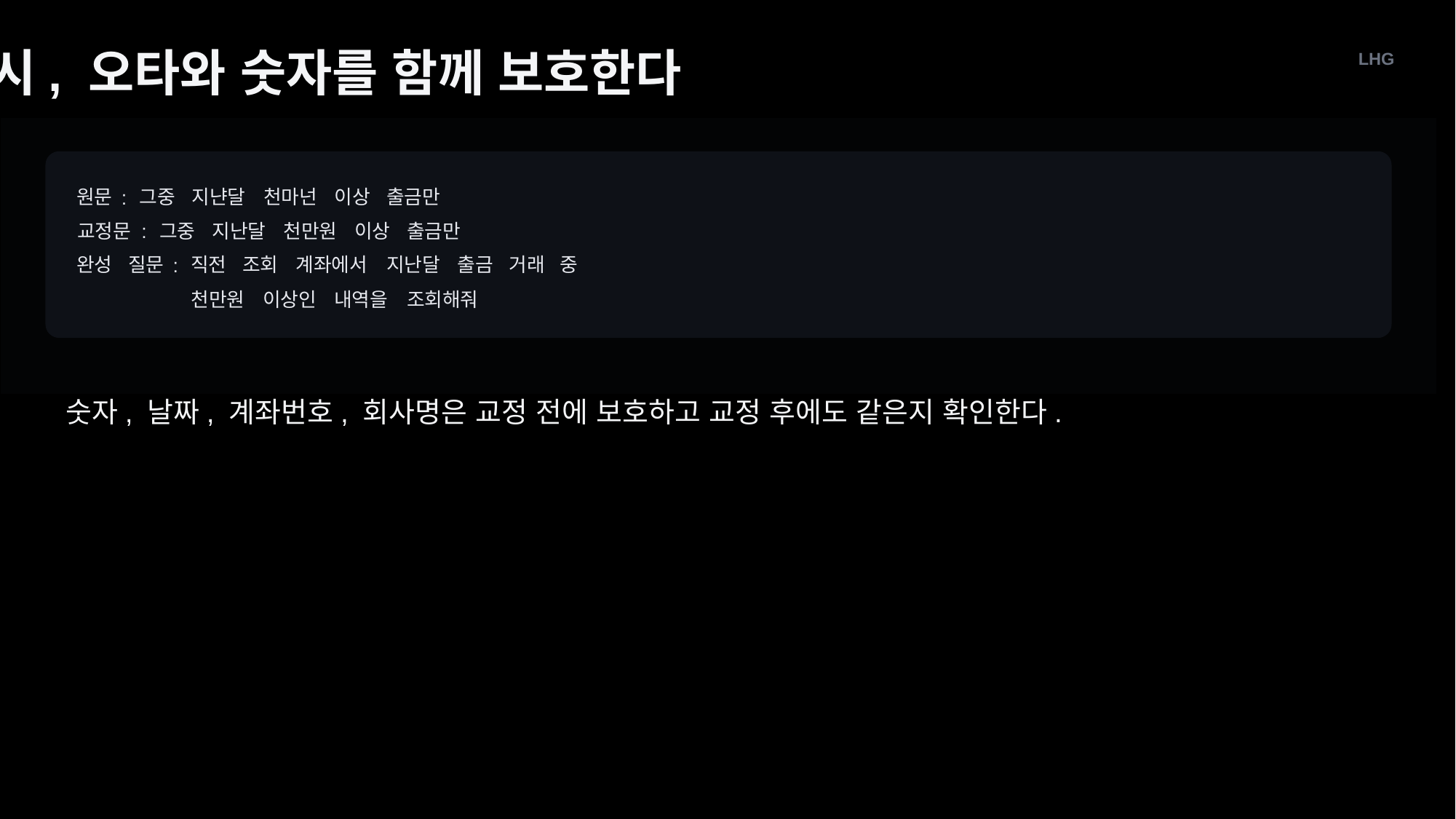

예시, 오타와 숫자를 함께 보호한다
LHG

원문
그중
지냔달
천마넌
이상
출금만
:

교정문
그중
지난달
천만원
이상
출금만
:

완성
질문
직전
조회
계좌에서
지난달
출금
거래
중

:

천만원
이상인
내역을
조회해줘

숫자, 날짜, 계좌번호, 회사명은 교정 전에 보호하고 교정 후에도 같은지 확인한다.